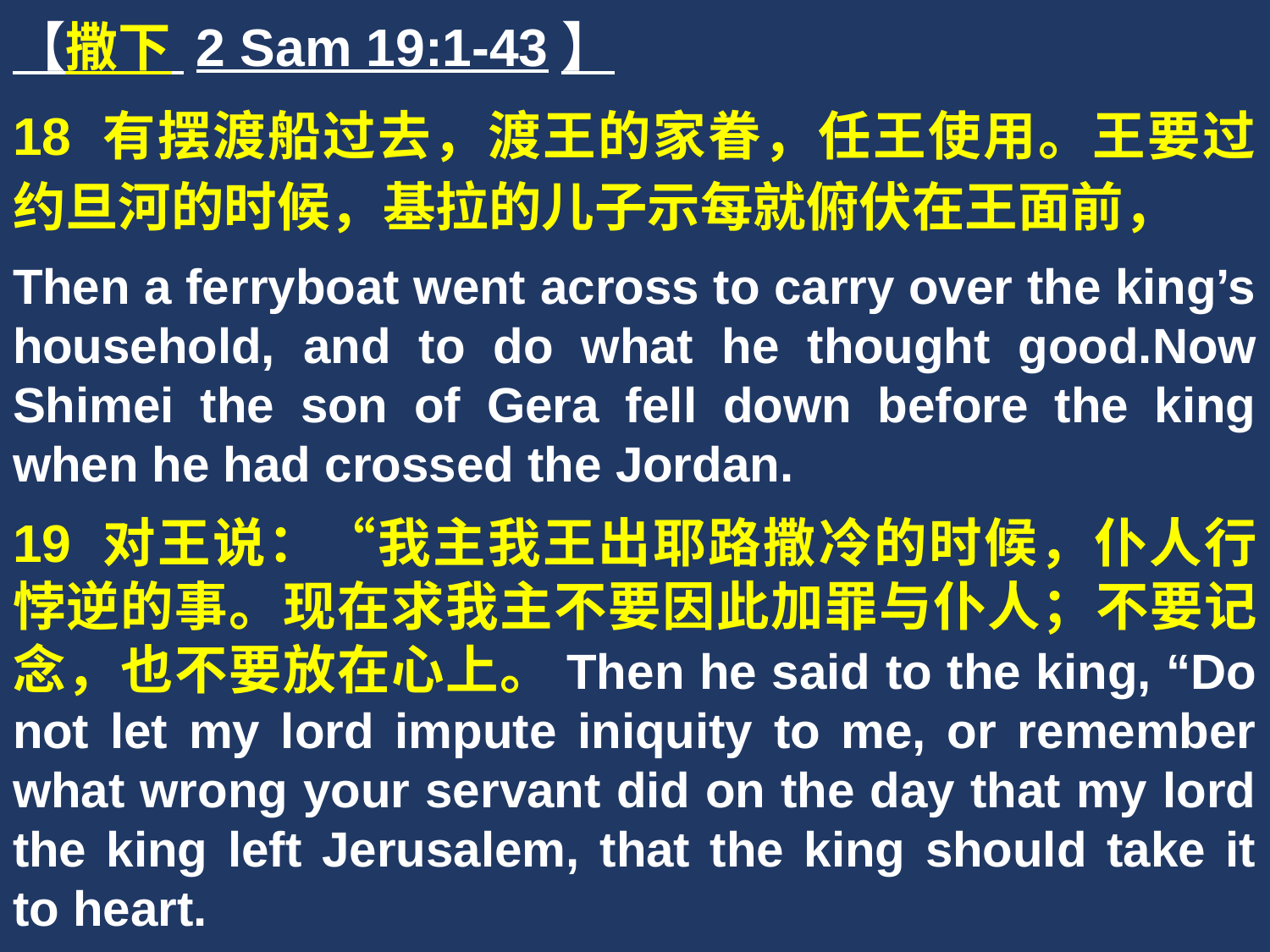

【撒下 2 Sam 19:1-43】
18 有摆渡船过去，渡王的家眷，任王使用。王要过约旦河的时候，基拉的儿子示每就俯伏在王面前，
Then a ferryboat went across to carry over the king’s household, and to do what he thought good.Now Shimei the son of Gera fell down before the king when he had crossed the Jordan.
19 对王说：“我主我王出耶路撒冷的时候，仆人行悖逆的事。现在求我主不要因此加罪与仆人；不要记念，也不要放在心上。Then he said to the king, “Do not let my lord impute iniquity to me, or remember what wrong your servant did on the day that my lord the king left Jerusalem, that the king should take it to heart.